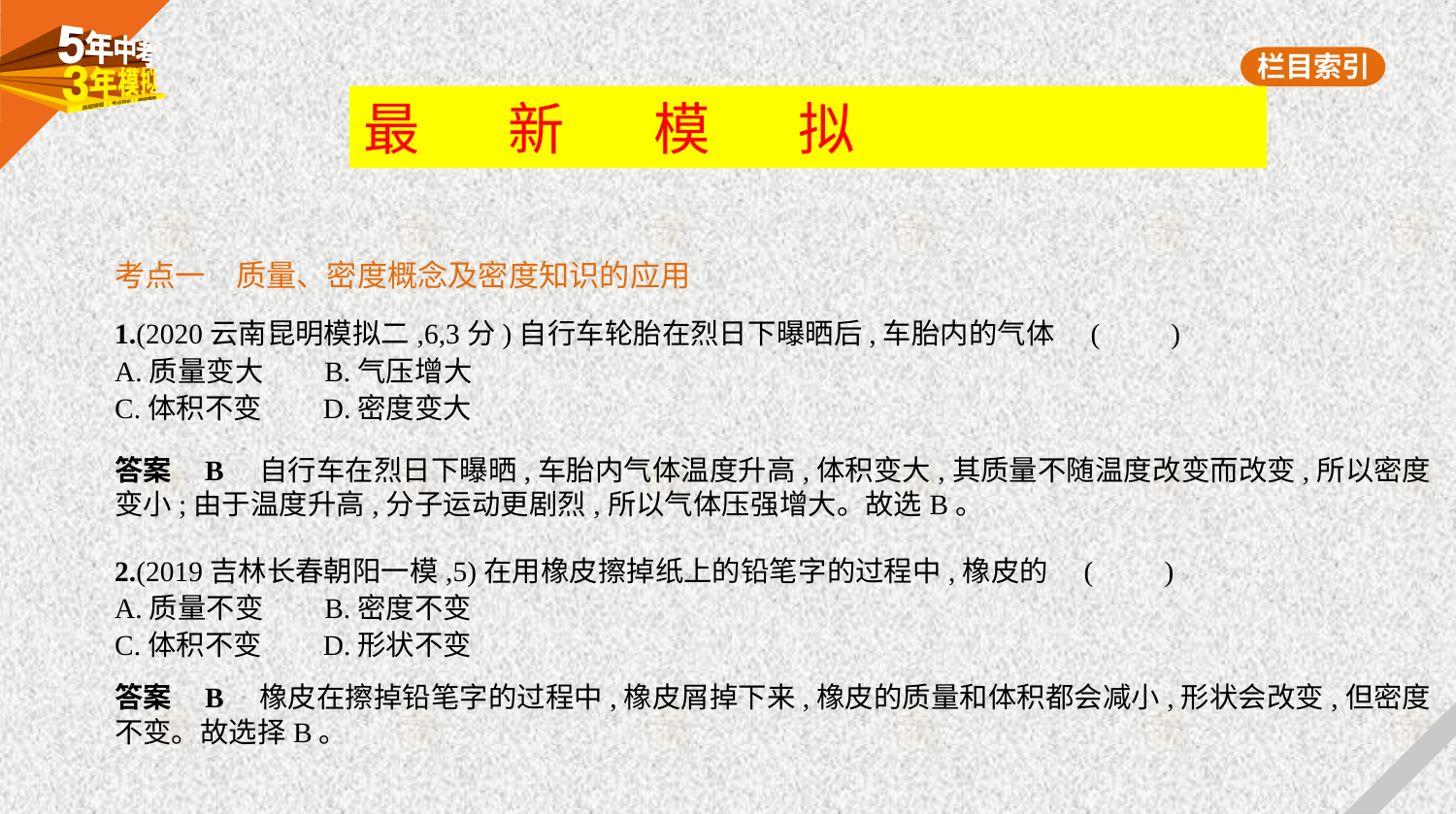

最       新       模       拟
考点一　质量、密度概念及密度知识的应用
1.(2020云南昆明模拟二,6,3分)自行车轮胎在烈日下曝晒后,车胎内的气体 (　　)
A.质量变大　    B.气压增大
C.体积不变　    D.密度变大
答案    B　自行车在烈日下曝晒,车胎内气体温度升高,体积变大,其质量不随温度改变而改变,所以密度
变小;由于温度升高,分子运动更剧烈,所以气体压强增大。故选B。
2.(2019吉林长春朝阳一模,5)在用橡皮擦掉纸上的铅笔字的过程中,橡皮的 (　　)
A.质量不变　    B.密度不变
C.体积不变　    D.形状不变
答案    B　橡皮在擦掉铅笔字的过程中,橡皮屑掉下来,橡皮的质量和体积都会减小,形状会改变,但密度
不变。故选择B。